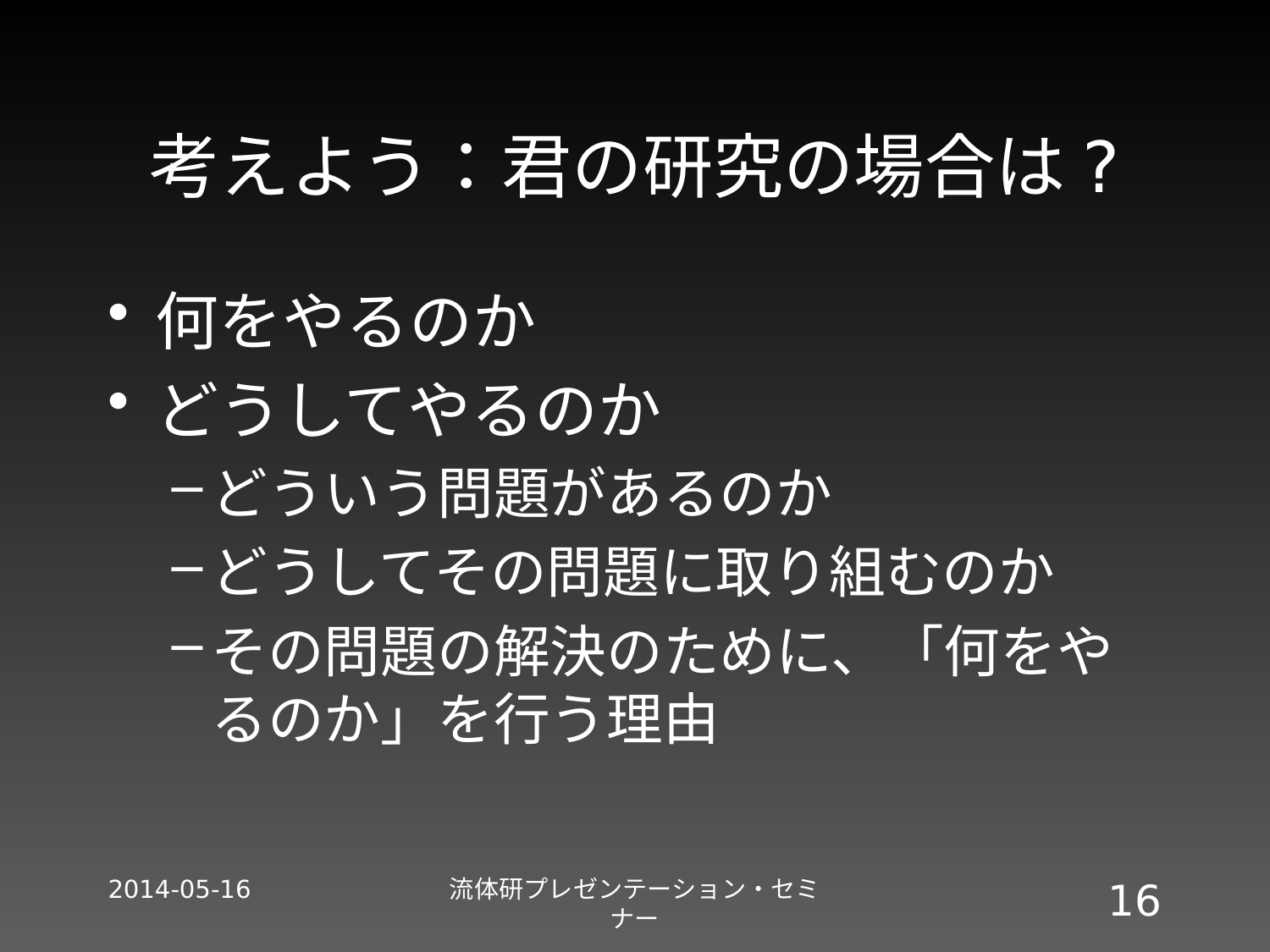

# 考えよう：君の研究の場合は?
何をやるのか
どうしてやるのか
どういう問題があるのか
どうしてその問題に取り組むのか
その問題の解決のために、「何をやるのか」を行う理由
2014-05-16
流体研プレゼンテーション・セミナー
16